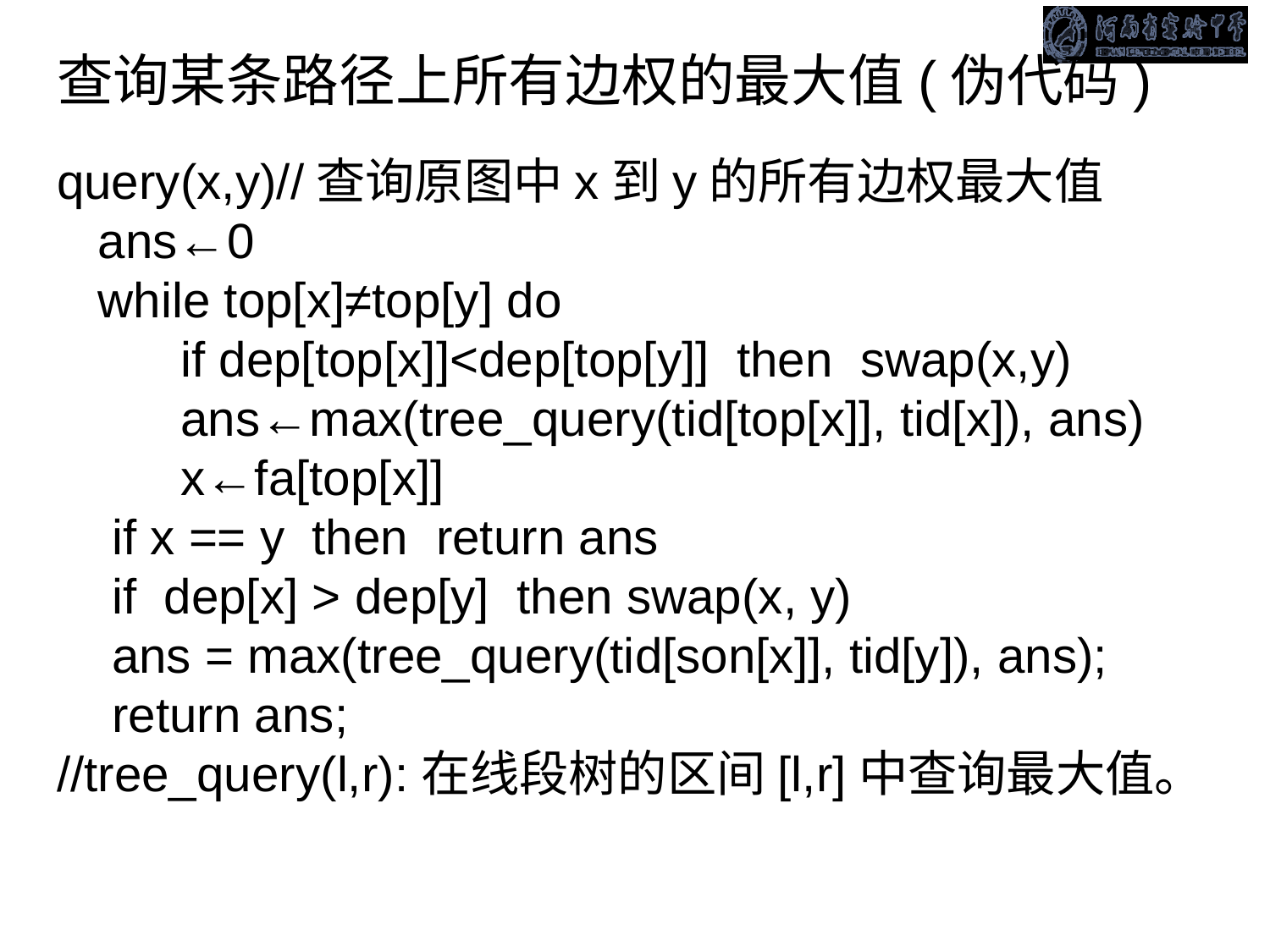

查询某条路径上所有边权的最大值(伪代码)
query(x,y)//查询原图中x到y的所有边权最大值
   ans←0
   while top[x]≠top[y] do
         if dep[top[x]]<dep[top[y]]  then  swap(x,y)
         ans←max(tree_query(tid[top[x]], tid[x]), ans)
         x←fa[top[x]]
    if x == y  then  return ans
    if  dep[x] > dep[y]  then swap(x, y)
    ans = max(tree_query(tid[son[x]], tid[y]), ans);
    return ans;
//tree_query(l,r):在线段树的区间[l,r]中查询最大值。